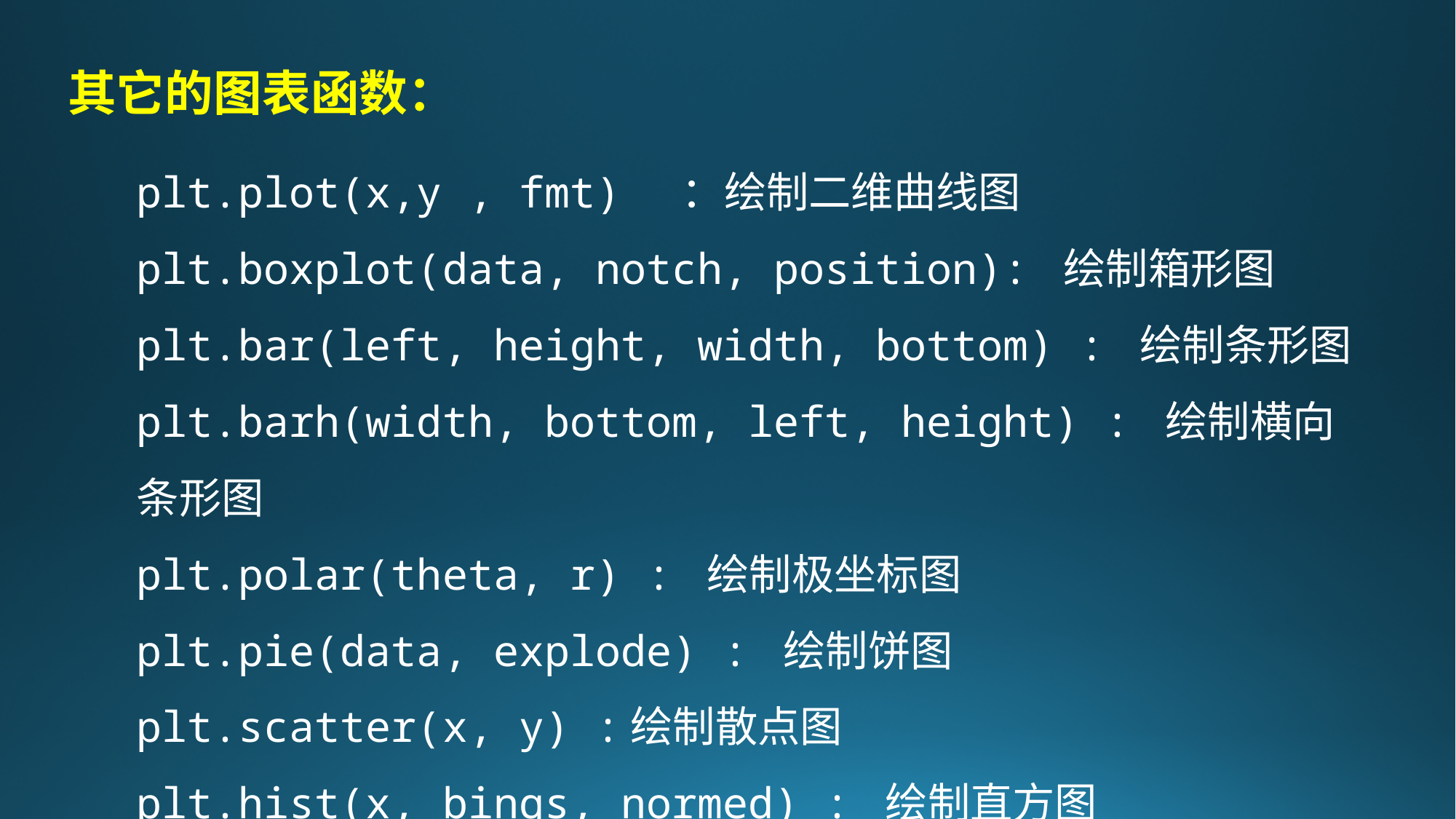

其它的图表函数：
plt.plot(x,y , fmt)  ：绘制二维曲线图
plt.boxplot(data, notch, position): 绘制箱形图
plt.bar(left, height, width, bottom) : 绘制条形图
plt.barh(width, bottom, left, height) : 绘制横向条形图
plt.polar(theta, r) : 绘制极坐标图
plt.pie(data, explode) : 绘制饼图
plt.scatter(x, y) :绘制散点图
plt.hist(x, bings, normed) : 绘制直方图